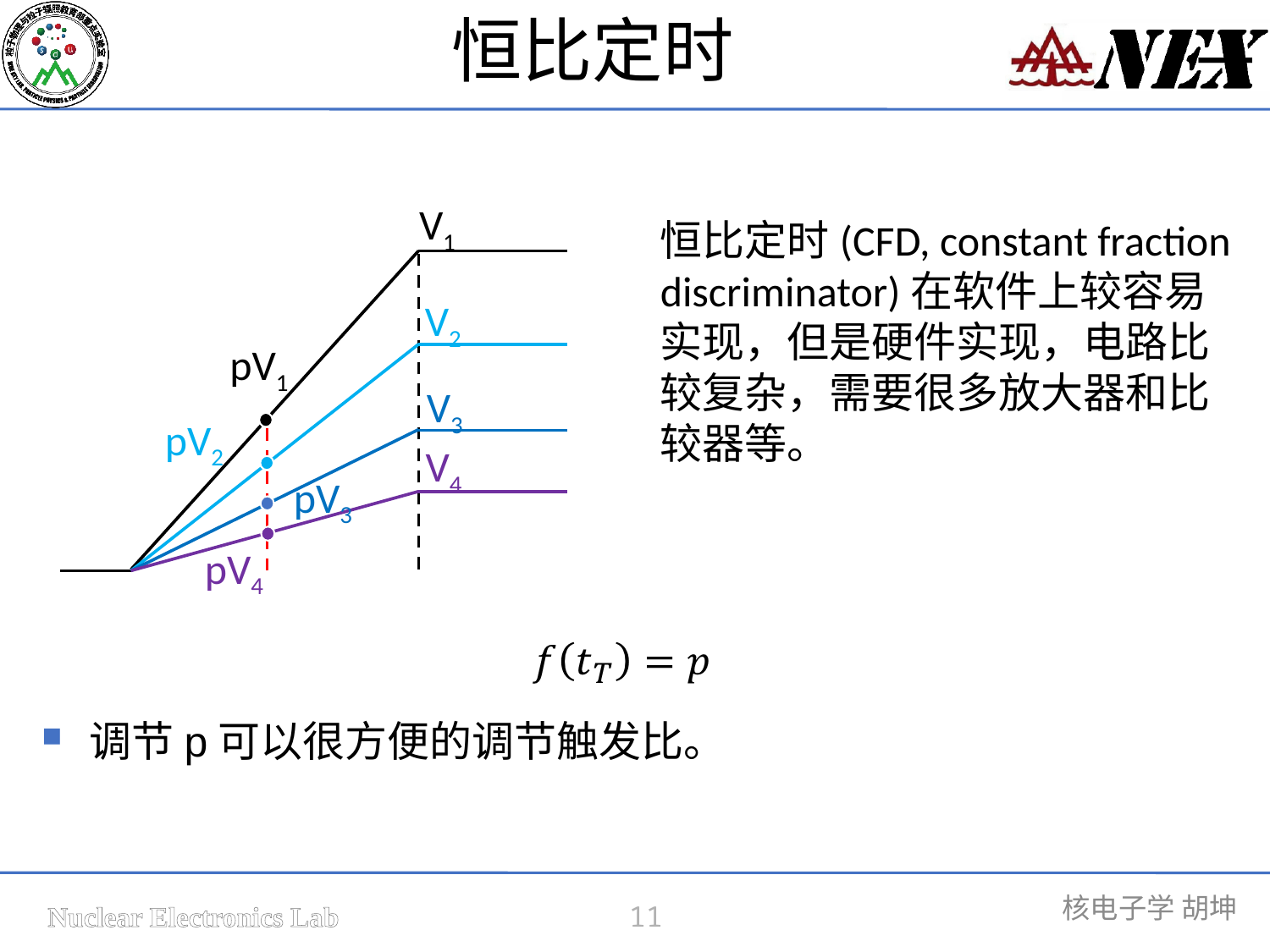

恒比定时
V1
恒比定时(CFD, constant fraction discriminator)在软件上较容易实现，但是硬件实现，电路比较复杂，需要很多放大器和比较器等。
V2
pV1
V3
pV2

V4

pV3

pV4

调节p可以很方便的调节触发比。
11